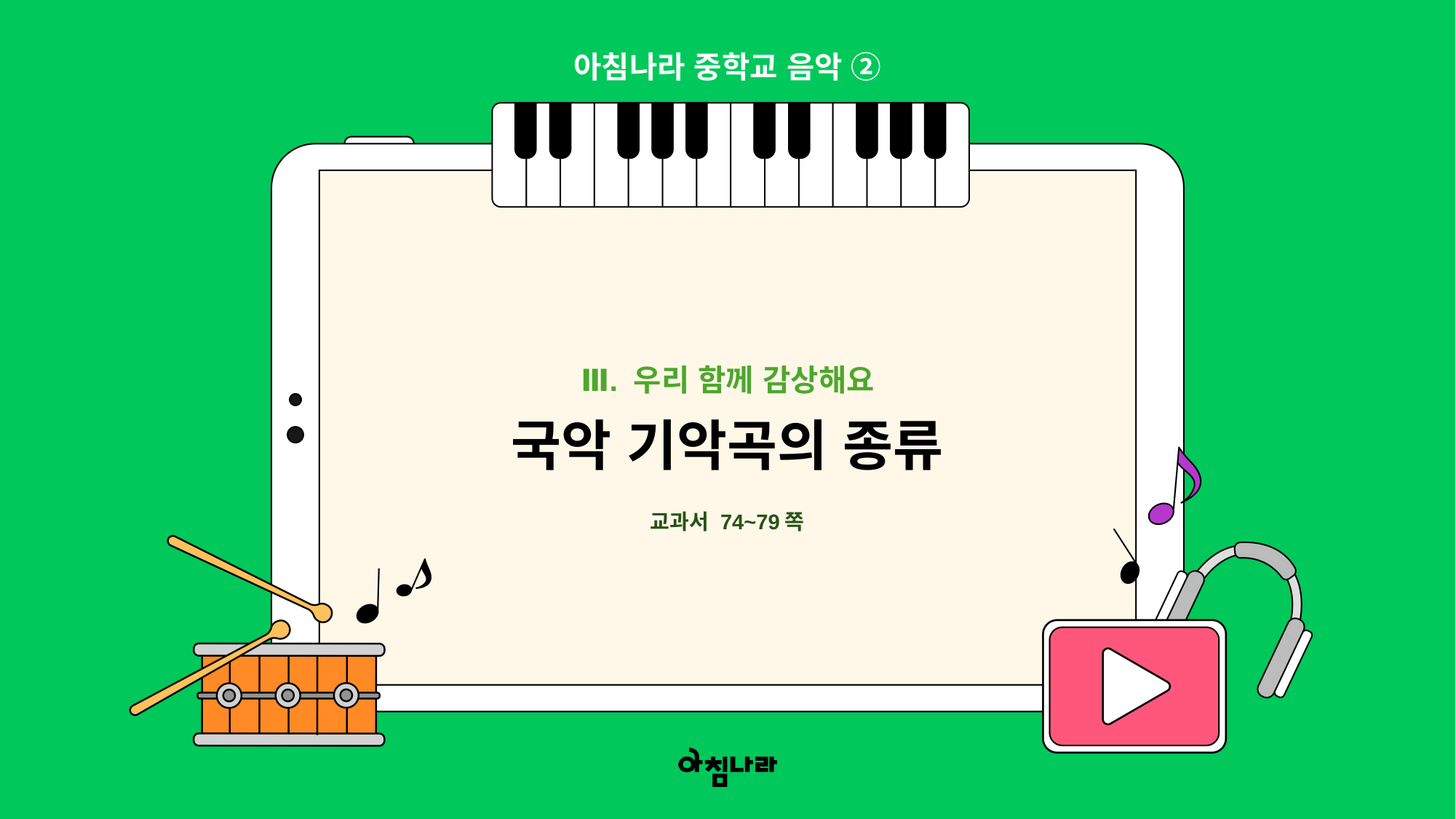

아침나라 중학교 음악 ②
Ⅲ. 우리 함께 감상해요
국악 기악곡의 종류
교과서 74~79쪽